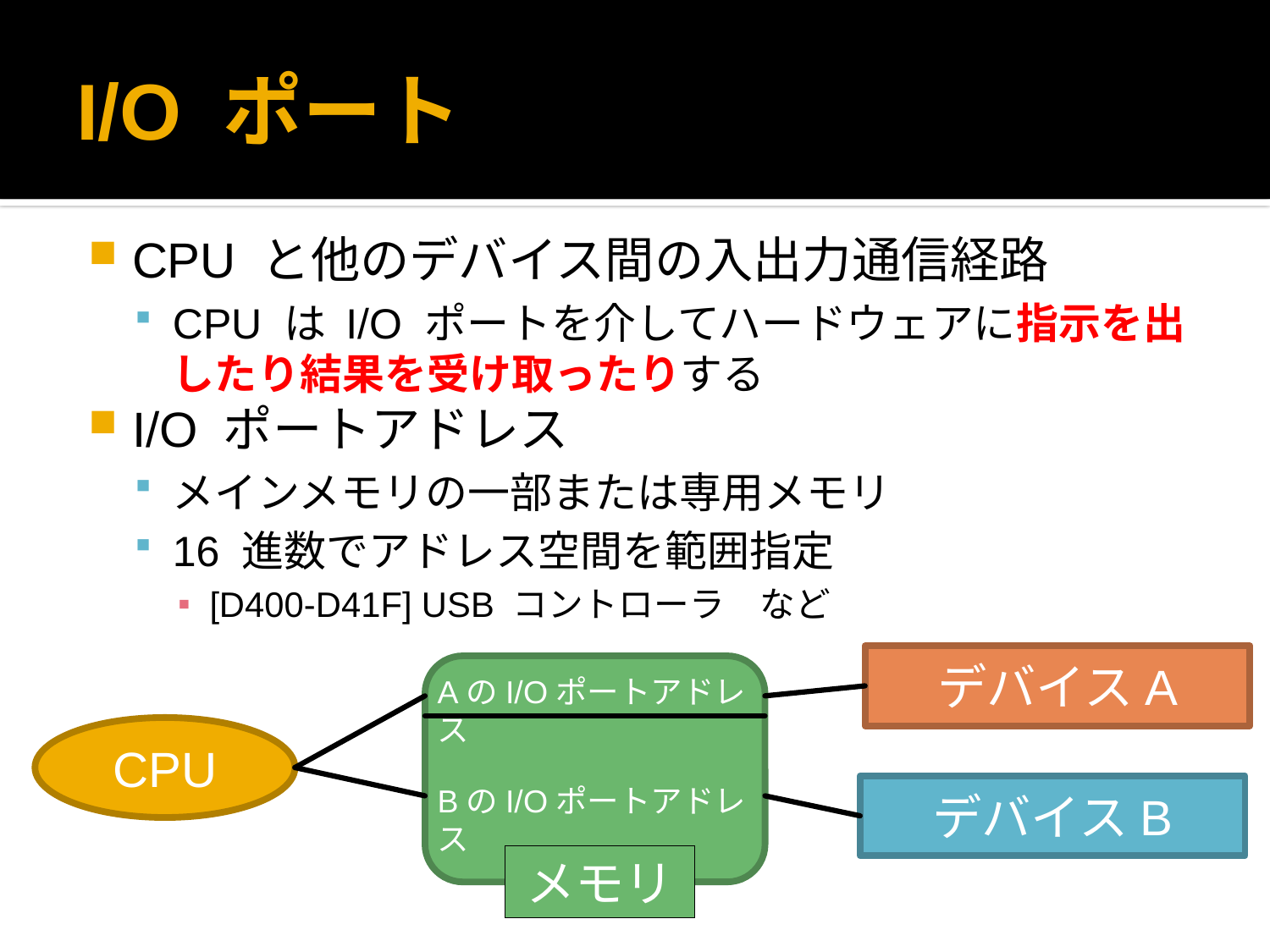

# I/O ポート
CPU と他のデバイス間の入出力通信経路
CPU は I/O ポートを介してハードウェアに指示を出したり結果を受け取ったりする
I/O ポートアドレス
メインメモリの一部または専用メモリ
16 進数でアドレス空間を範囲指定
[D400-D41F] USB コントローラ　など
デバイスA

AのI/Oポートアドレス
CPU
BのI/Oポートアドレス
デバイスB
メモリ